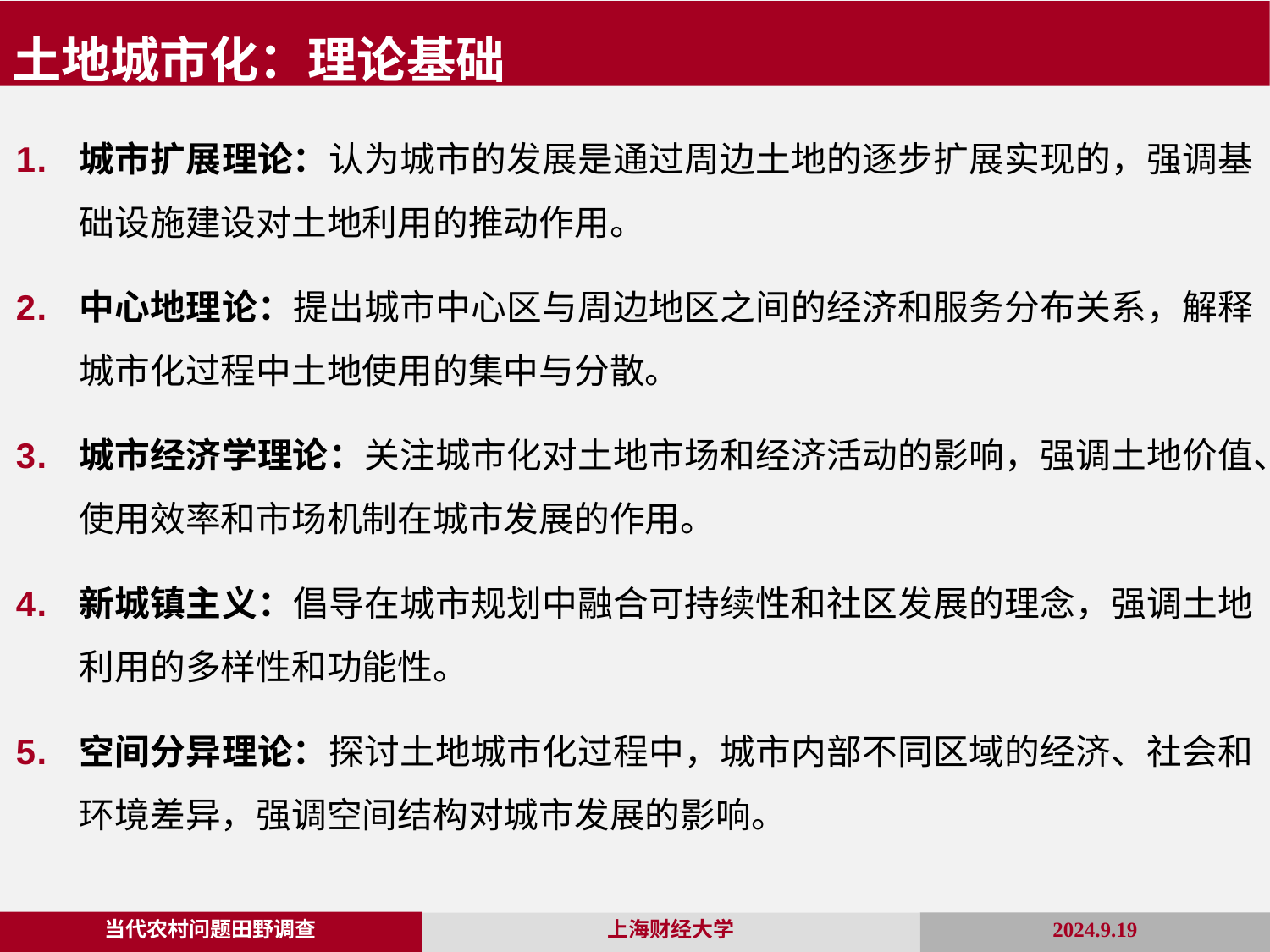

土地城市化：理论基础
城市扩展理论：认为城市的发展是通过周边土地的逐步扩展实现的，强调基础设施建设对土地利用的推动作用。
中心地理论：提出城市中心区与周边地区之间的经济和服务分布关系，解释城市化过程中土地使用的集中与分散。
城市经济学理论：关注城市化对土地市场和经济活动的影响，强调土地价值、使用效率和市场机制在城市发展的作用。
新城镇主义：倡导在城市规划中融合可持续性和社区发展的理念，强调土地利用的多样性和功能性。
空间分异理论：探讨土地城市化过程中，城市内部不同区域的经济、社会和环境差异，强调空间结构对城市发展的影响。
当代农村问题田野调查
2024.9.19
上海财经大学